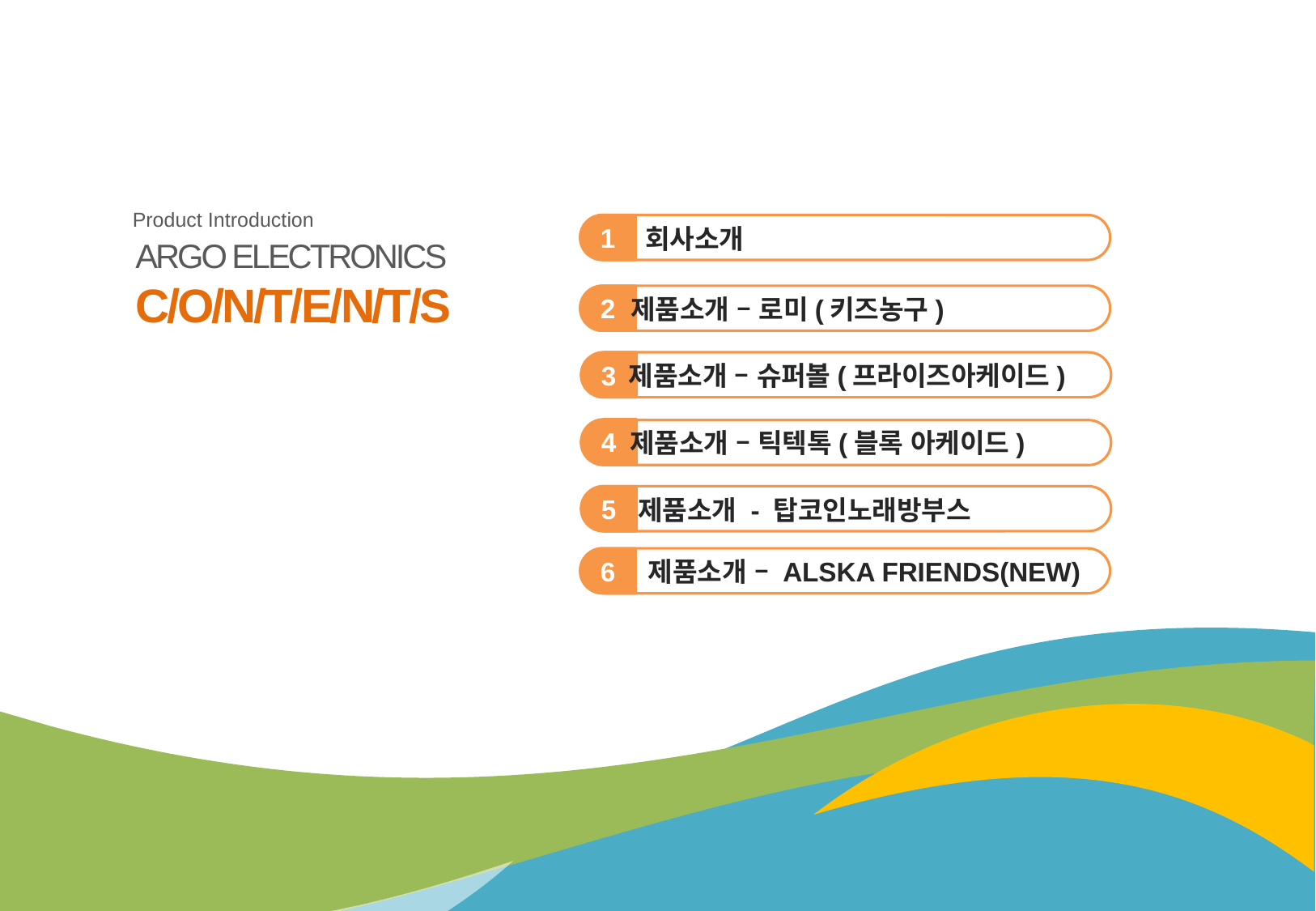

Product Introduction

1
회사소개

2
제품소개 – 로미(키즈농구)
ARGO ELECTRONICS
C/O/N/T/E/N/T/S

3
제품소개 – 슈퍼볼(프라이즈아케이드)
4

제품소개 – 틱텍톡(블록 아케이드)

5
제품소개 - 탑코인노래방부스

6
제품소개 – ALSKA FRIENDS(NEW)